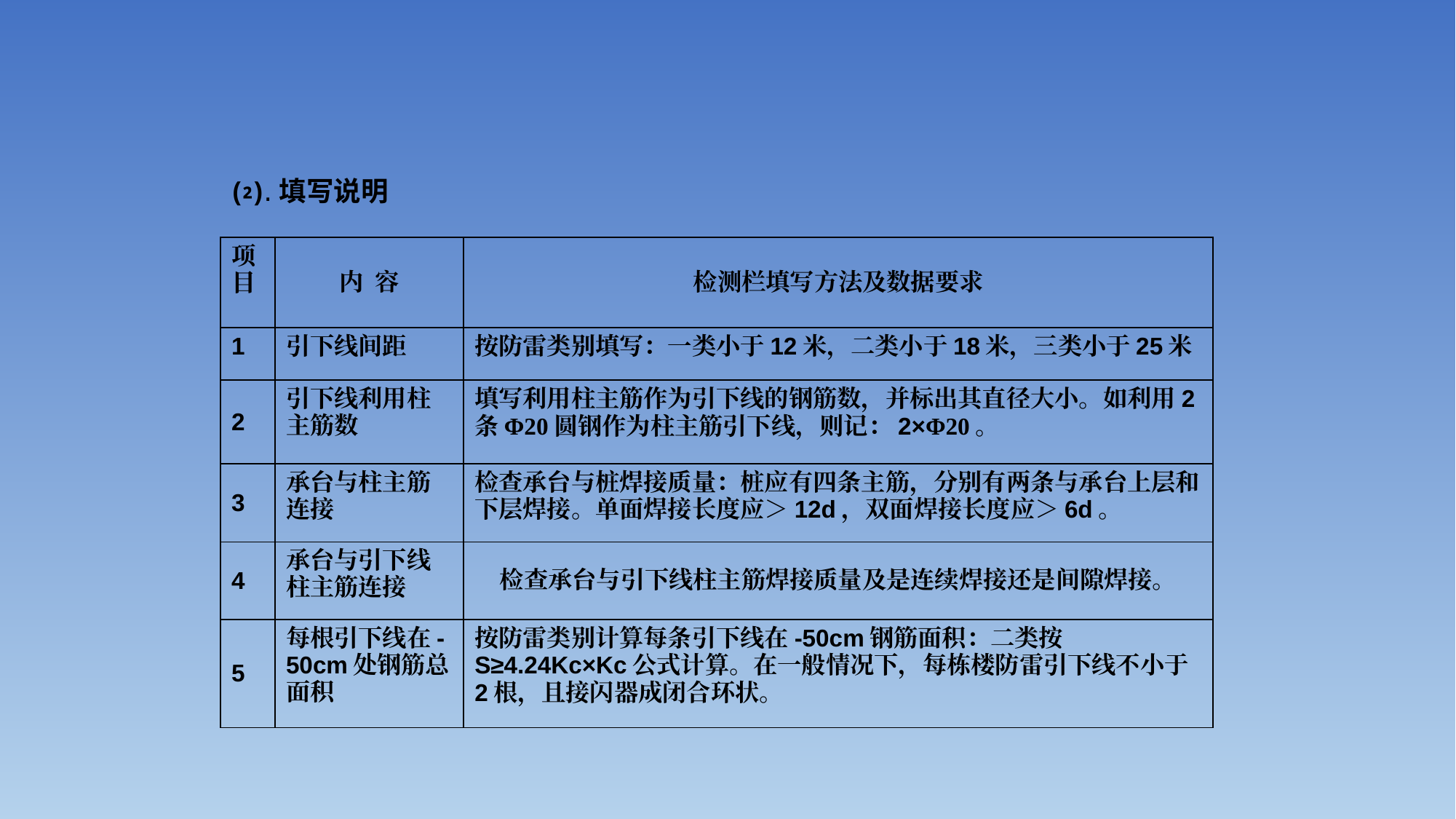

#
⑵.填写说明
| 项 目 | 内 容 | 检测栏填写方法及数据要求 |
| --- | --- | --- |
| 1 | 引下线间距 | 按防雷类别填写：一类小于12米，二类小于18米，三类小于25米 |
| 2 | 引下线利用柱主筋数 | 填写利用柱主筋作为引下线的钢筋数，并标出其直径大小。如利用2条Φ20圆钢作为柱主筋引下线，则记：2×Φ20。 |
| 3 | 承台与柱主筋连接 | 检查承台与桩焊接质量：桩应有四条主筋，分别有两条与承台上层和下层焊接。单面焊接长度应＞12d，双面焊接长度应＞6d。 |
| 4 | 承台与引下线柱主筋连接 | 检查承台与引下线柱主筋焊接质量及是连续焊接还是间隙焊接。 |
| 5 | 每根引下线在-50cm处钢筋总面积 | 按防雷类别计算每条引下线在-50cm钢筋面积：二类按S≥4.24Kc×Kc公式计算。在一般情况下，每栋楼防雷引下线不小于2根，且接闪器成闭合环状。 |